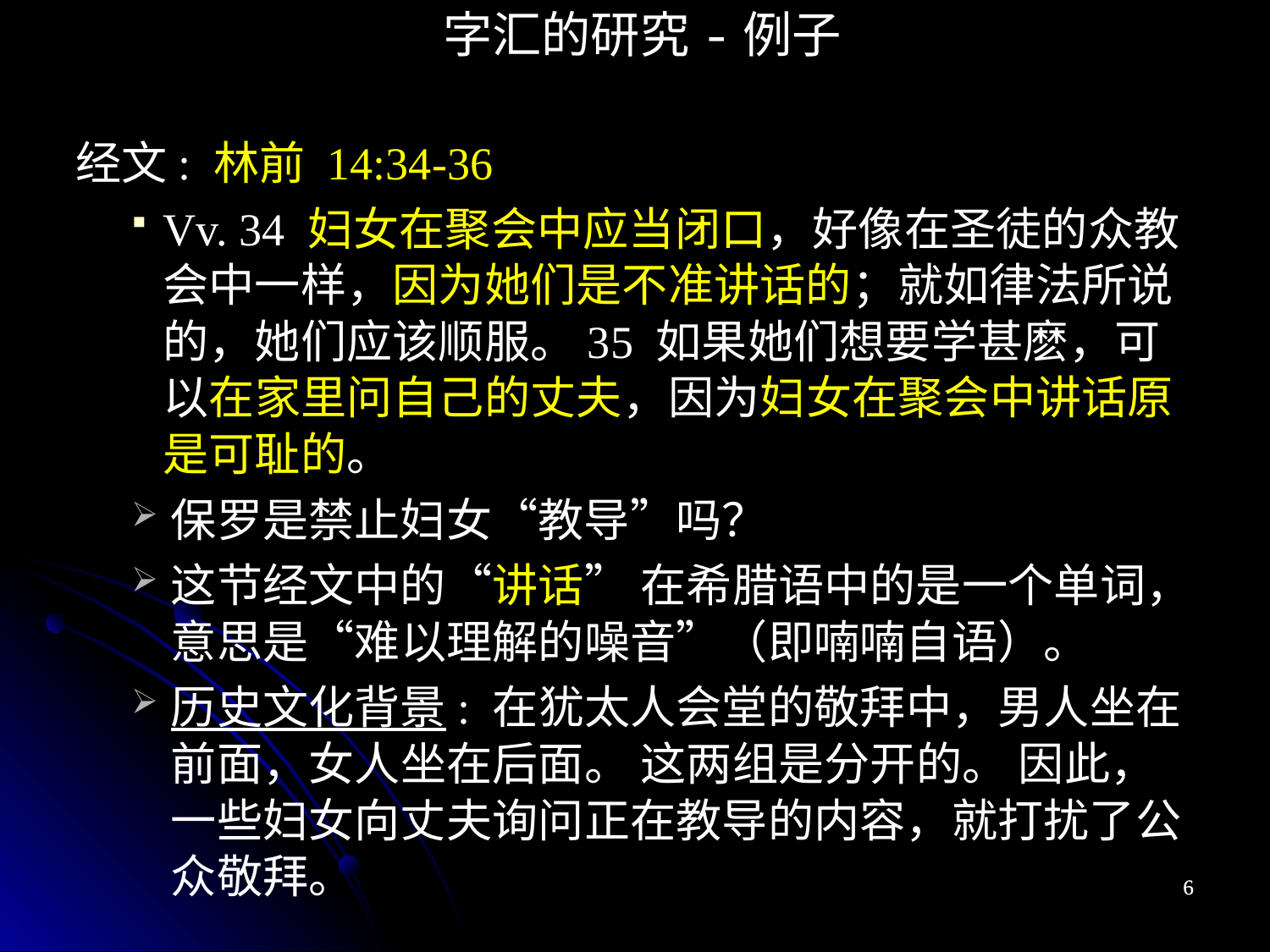

字汇的研究-例子
经文: 林前 14:34-36
Vv. 34 妇女在聚会中应当闭口，好像在圣徒的众教会中一样，因为她们是不准讲话的；就如律法所说的，她们应该顺服。35 如果她们想要学甚麽，可以在家里问自己的丈夫，因为妇女在聚会中讲话原是可耻的。
保罗是禁止妇女“教导”吗？
这节经文中的“讲话” 在希腊语中的是一个单词， 意思是“难以理解的噪音”（即喃喃自语）。
历史文化背景: 在犹太人会堂的敬拜中，男人坐在前面，女人坐在后面。 这两组是分开的。 因此，一些妇女向丈夫询问正在教导的内容，就打扰了公众敬拜。
6
6